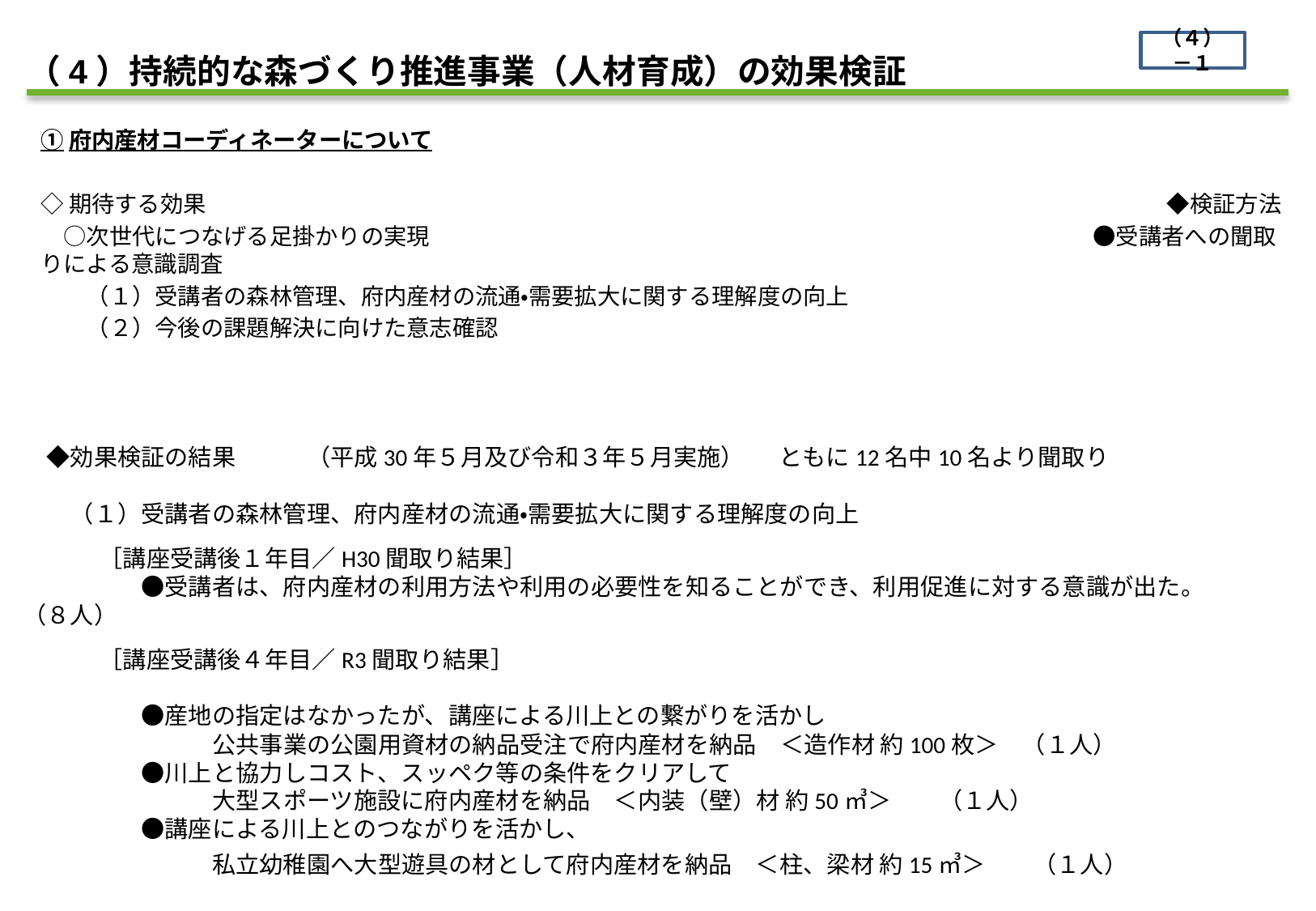

（４）－１
（4）持続的な森づくり推進事業（人材育成）の効果検証
①府内産材コーディネーターについて

◇期待する効果　　　　　　　　　　　　　　　　　　　　　　　　　　　　　　　　　　　　　　　　　　◆検証方法
　○次世代につなげる足掛かりの実現　　　　　　　　　　　　　　　　　　　　　　　　　　　　　●受講者への聞取りによる意識調査
　　（１）受講者の森林管理、府内産材の流通・需要拡大に関する理解度の向上
　　（２）今後の課題解決に向けた意志確認
　◆効果検証の結果　　　（平成30年５月及び令和３年５月実施）  　ともに12名中10名より聞取り

　　（１）受講者の森林管理、府内産材の流通・需要拡大に関する理解度の向上

　　　 ［講座受講後１年目／H30聞取り結果］
　　　　　●受講者は、府内産材の利用方法や利用の必要性を知ることができ、利用促進に対する意識が出た。　（８人）

　　　 ［講座受講後４年目／R3聞取り結果］
　　　　　●産地の指定はなかったが、講座による川上との繋がりを活かし
　　　　　　　　公共事業の公園用資材の納品受注で府内産材を納品　＜造作材 約100枚＞　（１人）
　　　　　●川上と協力しコスト、スッペク等の条件をクリアして
　　　　　　　　大型スポーツ施設に府内産材を納品　＜内装（壁）材 約50㎥＞　　（１人）
　　　　　●講座による川上とのつながりを活かし、
　　　　　　　　私立幼稚園へ大型遊具の材として府内産材を納品　＜柱、梁材 約15㎥＞　　（１人）